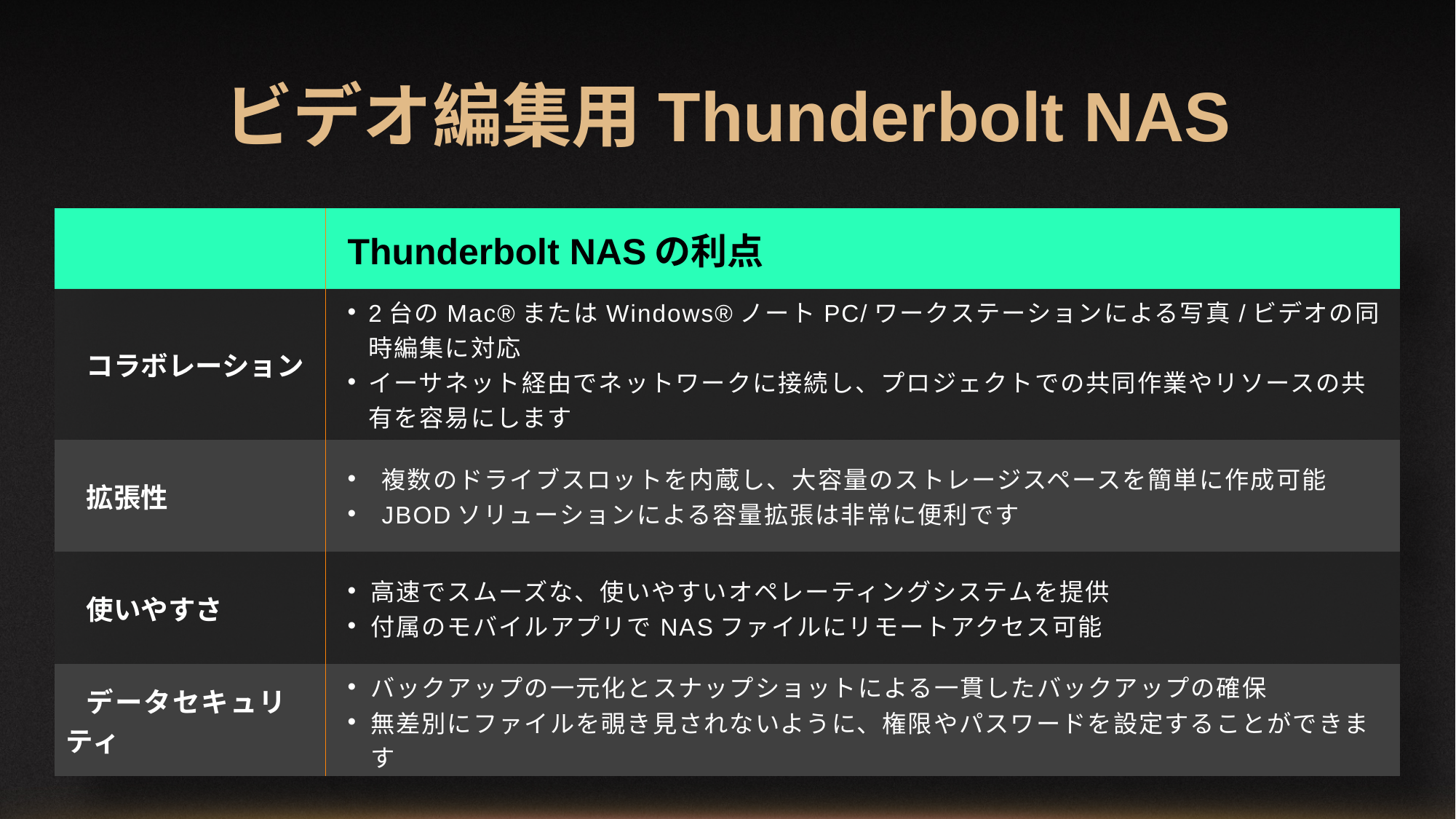

ビデオ編集用Thunderbolt NAS
|  | Thunderbolt NASの利点 |
| --- | --- |
| コラボレーション | 2台のMac®またはWindows®ノートPC/ワークステーションによる写真/ビデオの同時編集に対応 イーサネット経由でネットワークに接続し、プロジェクトでの共同作業やリソースの共有を容易にします |
| 拡張性 | 複数のドライブスロットを内蔵し、大容量のストレージスペースを簡単に作成可能 JBODソリューションによる容量拡張は非常に便利です |
| 使いやすさ | 高速でスムーズな、使いやすいオペレーティングシステムを提供 付属のモバイルアプリでNASファイルにリモートアクセス可能 |
| データセキュリティ | バックアップの一元化とスナップショットによる一貫したバックアップの確保 無差別にファイルを覗き見されないように、権限やパスワードを設定することができます |